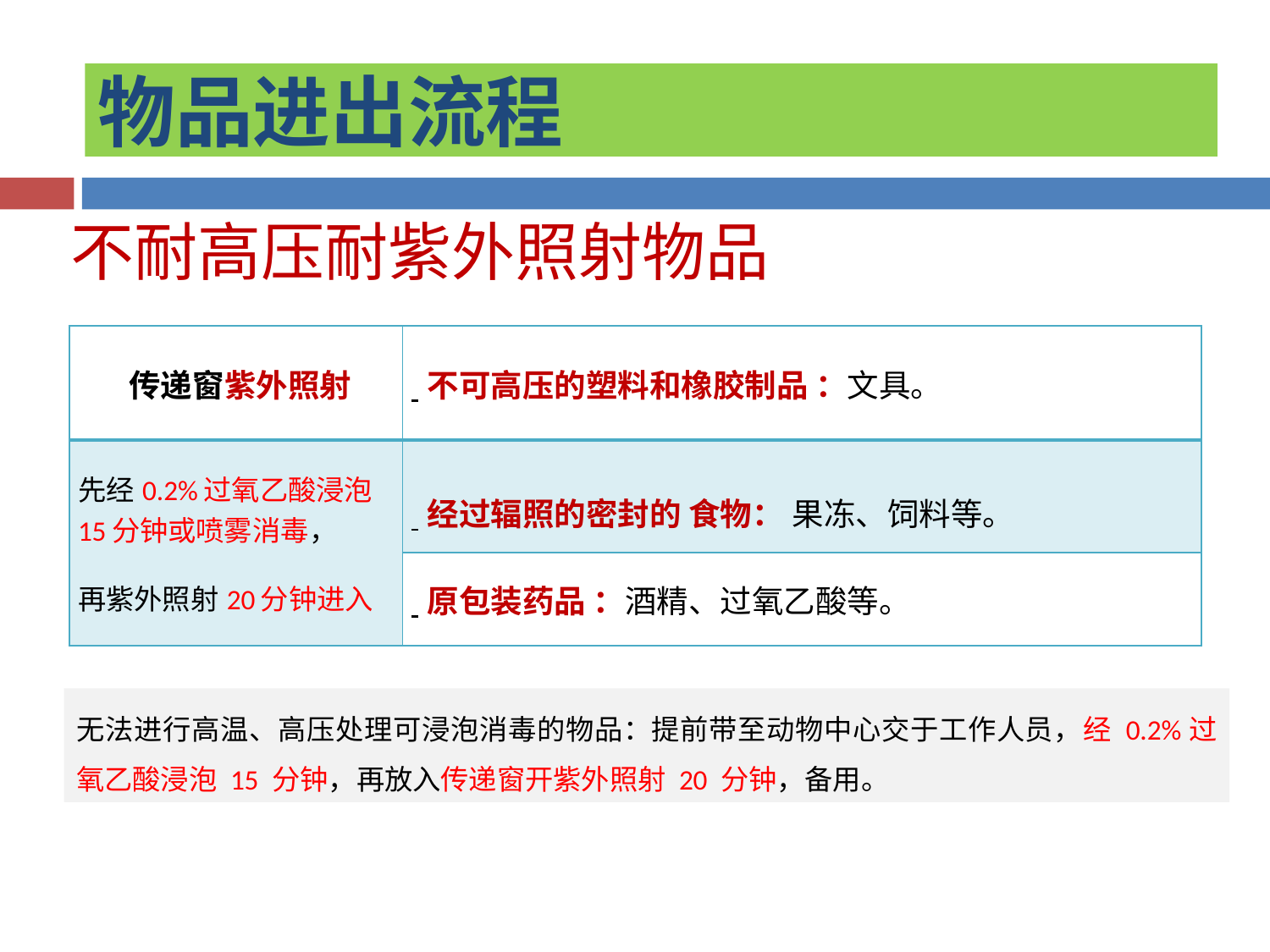

物品进出流程
不耐高压耐紫外照射物品
| 传递窗紫外照射 | 不可高压的塑料和橡胶制品 ：文具。 |
| --- | --- |
| 先经0.2%过氧乙酸浸泡15分钟或喷雾消毒， 再紫外照射20分钟进入 | 经过辐照的密封的 食物： 果冻、饲料等。 |
|  | 原包装药品 ：酒精、过氧乙酸等。 |
无法进行高温、高压处理可浸泡消毒的物品：提前带至动物中心交于工作人员，经 0.2%过氧乙酸浸泡 15 分钟，再放入传递窗开紫外照射 20 分钟，备用。